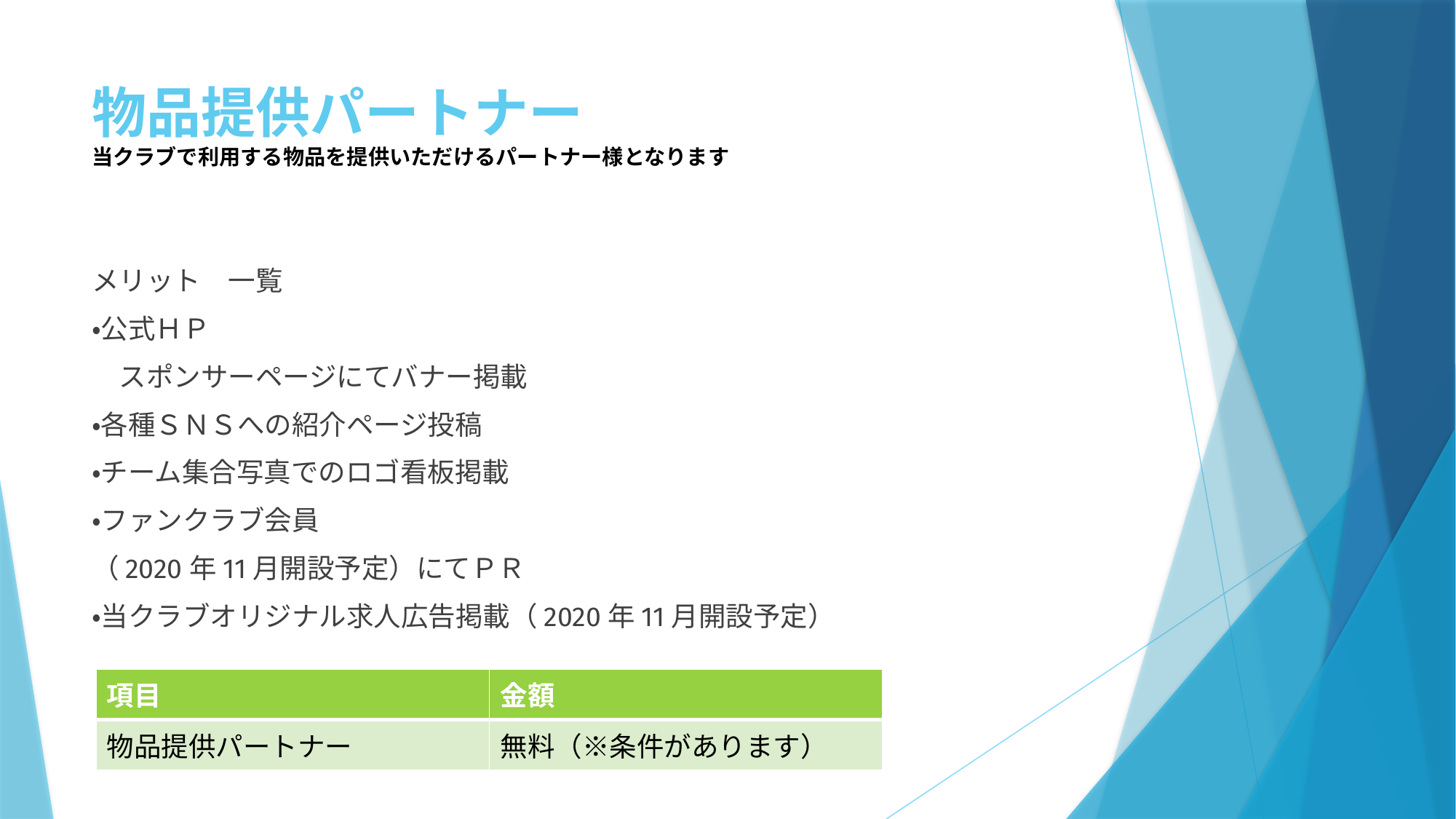

# 物品提供パートナー 当クラブで利用する物品を提供いただけるパートナー様となります
メリット　一覧
・公式ＨＰ
　スポンサーページにてバナー掲載
・各種ＳＮＳへの紹介ページ投稿
・チーム集合写真でのロゴ看板掲載
・ファンクラブ会員
（2020年11月開設予定）にてＰＲ
・当クラブオリジナル求人広告掲載（2020年11月開設予定）

| 項目 | 金額 |
| --- | --- |
| 物品提供パートナー | 無料（※条件があります） |